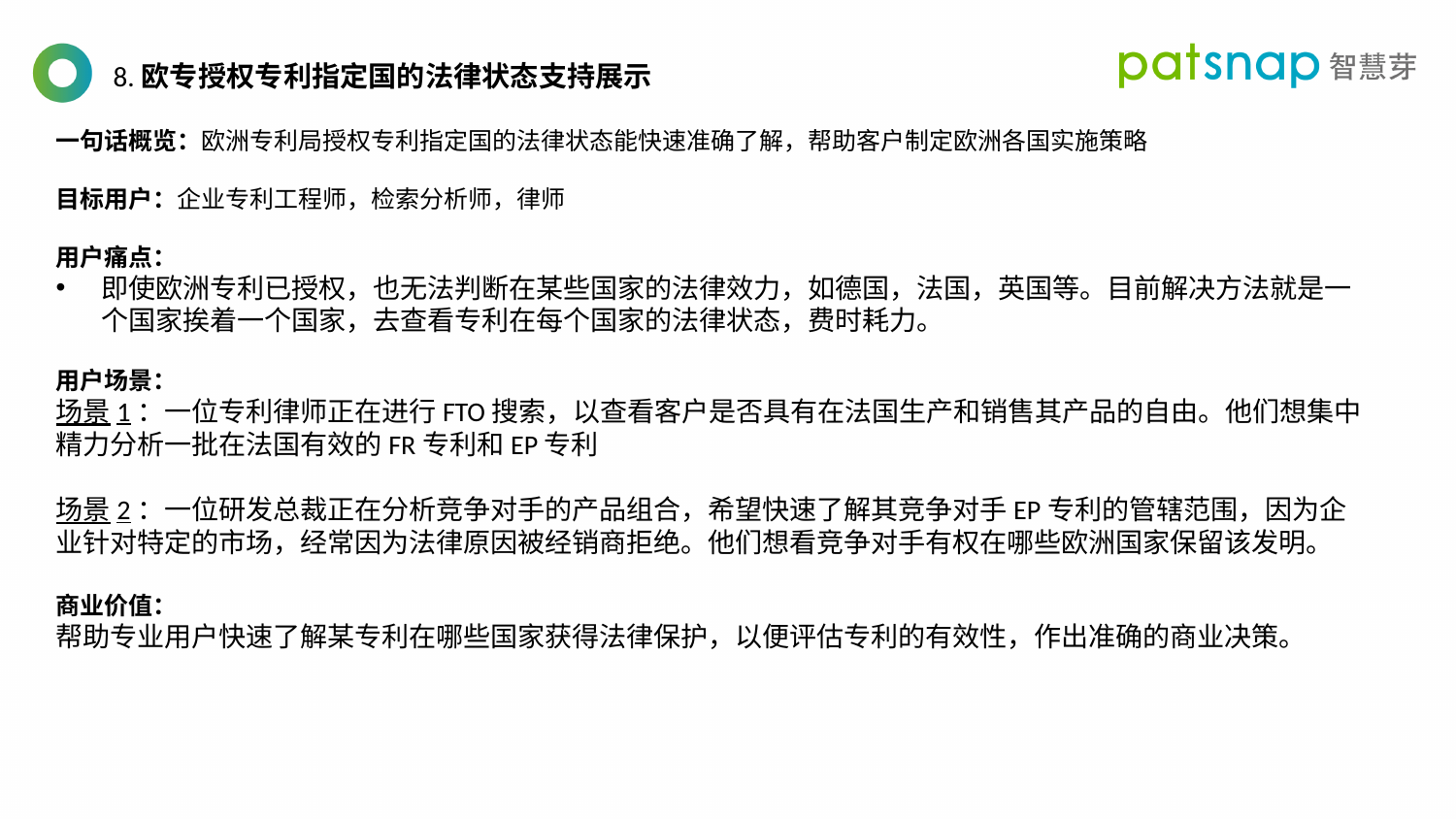

8.欧专授权专利指定国的法律状态支持展示
一句话概览：欧洲专利局授权专利指定国的法律状态能快速准确了解，帮助客户制定欧洲各国实施策略

目标用户：企业专利工程师，检索分析师，律师

用户痛点：
即使欧洲专利已授权，也无法判断在某些国家的法律效力，如德国，法国，英国等。目前解决方法就是一个国家挨着一个国家，去查看专利在每个国家的法律状态，费时耗力。

用户场景：
场景1：一位专利律师正在进行FTO搜索，以查看客户是否具有在法国生产和销售其产品的自由。他们想集中精力分析一批在法国有效的FR专利和EP专利

场景2：一位研发总裁正在分析竞争对手的产品组合，希望快速了解其竞争对手EP专利的管辖范围，因为企业针对特定的市场，经常因为法律原因被经销商拒绝。他们想看竞争对手有权在哪些欧洲国家保留该发明。

商业价值：
帮助专业用户快速了解某专利在哪些国家获得法律保护，以便评估专利的有效性，作出准确的商业决策。